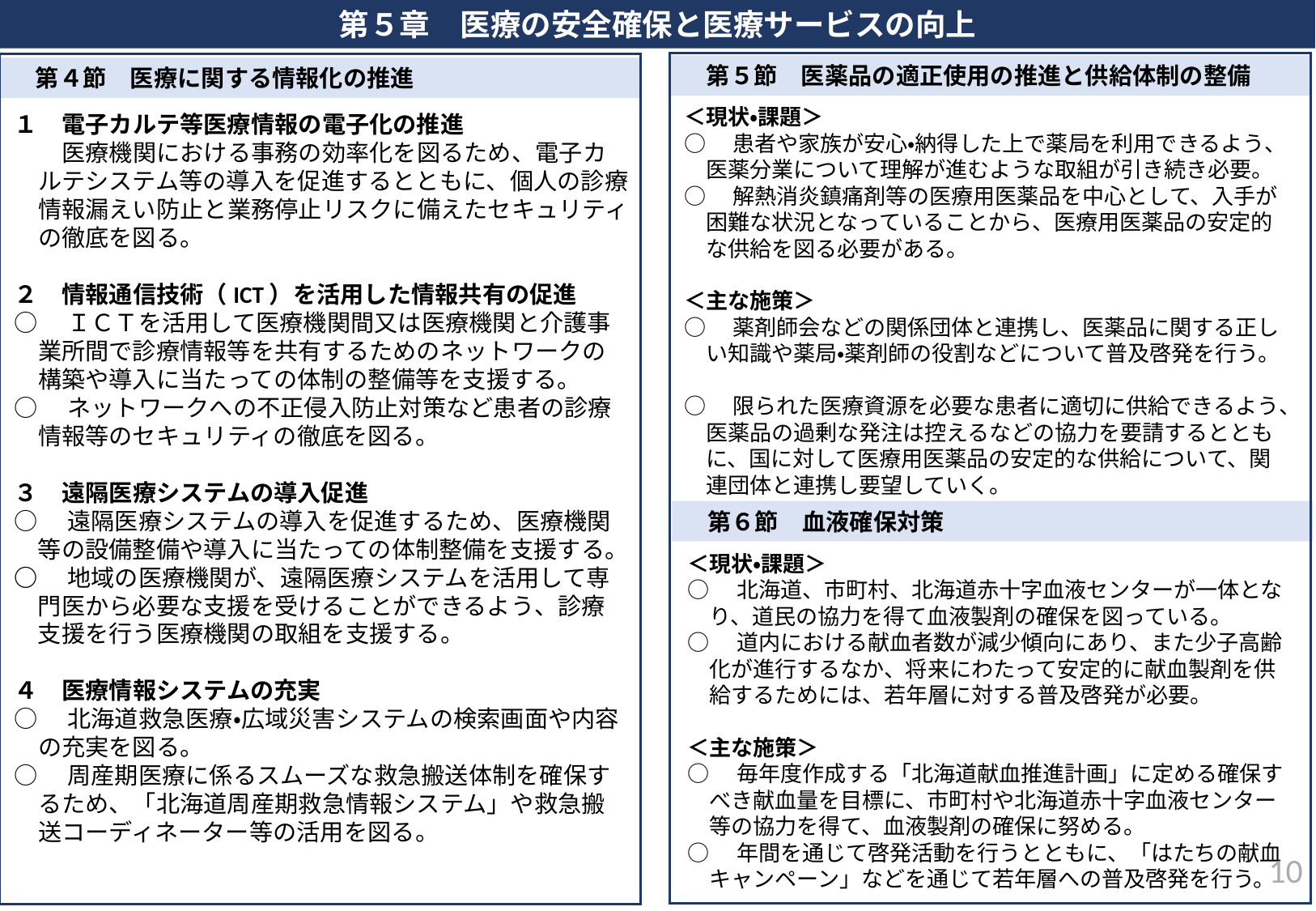

第５章　医療の安全確保と医療サービスの向上

　第５節　医薬品の適正使用の推進と供給体制の整備
　第４節　医療に関する情報化の推進
＜現状・課題＞
○　患者や家族が安心・納得した上で薬局を利用できるよう、
　医薬分業について理解が進むような取組が引き続き必要。
○　解熱消炎鎮痛剤等の医療用医薬品を中心として、入手が
　困難な状況となっていることから、医療用医薬品の安定的
　な供給を図る必要がある。

＜主な施策＞
○　薬剤師会などの関係団体と連携し、医薬品に関する正し
　い知識や薬局・薬剤師の役割などについて普及啓発を行う。

○　限られた医療資源を必要な患者に適切に供給できるよう、
　医薬品の過剰な発注は控えるなどの協力を要請するととも
　に、国に対して医療用医薬品の安定的な供給について、関
　連団体と連携し要望していく。
１　電子カルテ等医療情報の電子化の推進
　　医療機関における事務の効率化を図るため、電子カルテシステム等の導入を促進するとともに、個人の診療情報漏えい防止と業務停止リスクに備えたセキュリティの徹底を図る。

２　情報通信技術（ICT）を活用した情報共有の促進
○　ＩＣＴを活用して医療機関間又は医療機関と介護事業所間で診療情報等を共有するためのネットワークの構築や導入に当たっての体制の整備等を支援する。
○　ネットワークへの不正侵入防止対策など患者の診療情報等のセキュリティの徹底を図る。

３　遠隔医療システムの導入促進
○　遠隔医療システムの導入を促進するため、医療機関等の設備整備や導入に当たっての体制整備を支援する。
○　地域の医療機関が、遠隔医療システムを活用して専門医から必要な支援を受けることができるよう、診療支援を行う医療機関の取組を支援する。

４　医療情報システムの充実
○　北海道救急医療・広域災害システムの検索画面や内容の充実を図る。
○　周産期医療に係るスムーズな救急搬送体制を確保するため、「北海道周産期救急情報システム」や救急搬送コーディネーター等の活用を図る。
　第６節　血液確保対策
＜現状・課題＞
○　北海道、市町村、北海道赤十字血液センターが一体とな
　り、道民の協力を得て血液製剤の確保を図っている。
○　道内における献血者数が減少傾向にあり、また少子高齢
　化が進行するなか、将来にわたって安定的に献血製剤を供
　給するためには、若年層に対する普及啓発が必要。

＜主な施策＞
○　毎年度作成する「北海道献血推進計画」に定める確保す
　べき献血量を目標に、市町村や北海道赤十字血液センター
　等の協力を得て、血液製剤の確保に努める。
○　年間を通じて啓発活動を行うとともに、「はたちの献血
　キャンペーン」などを通じて若年層への普及啓発を行う。
10